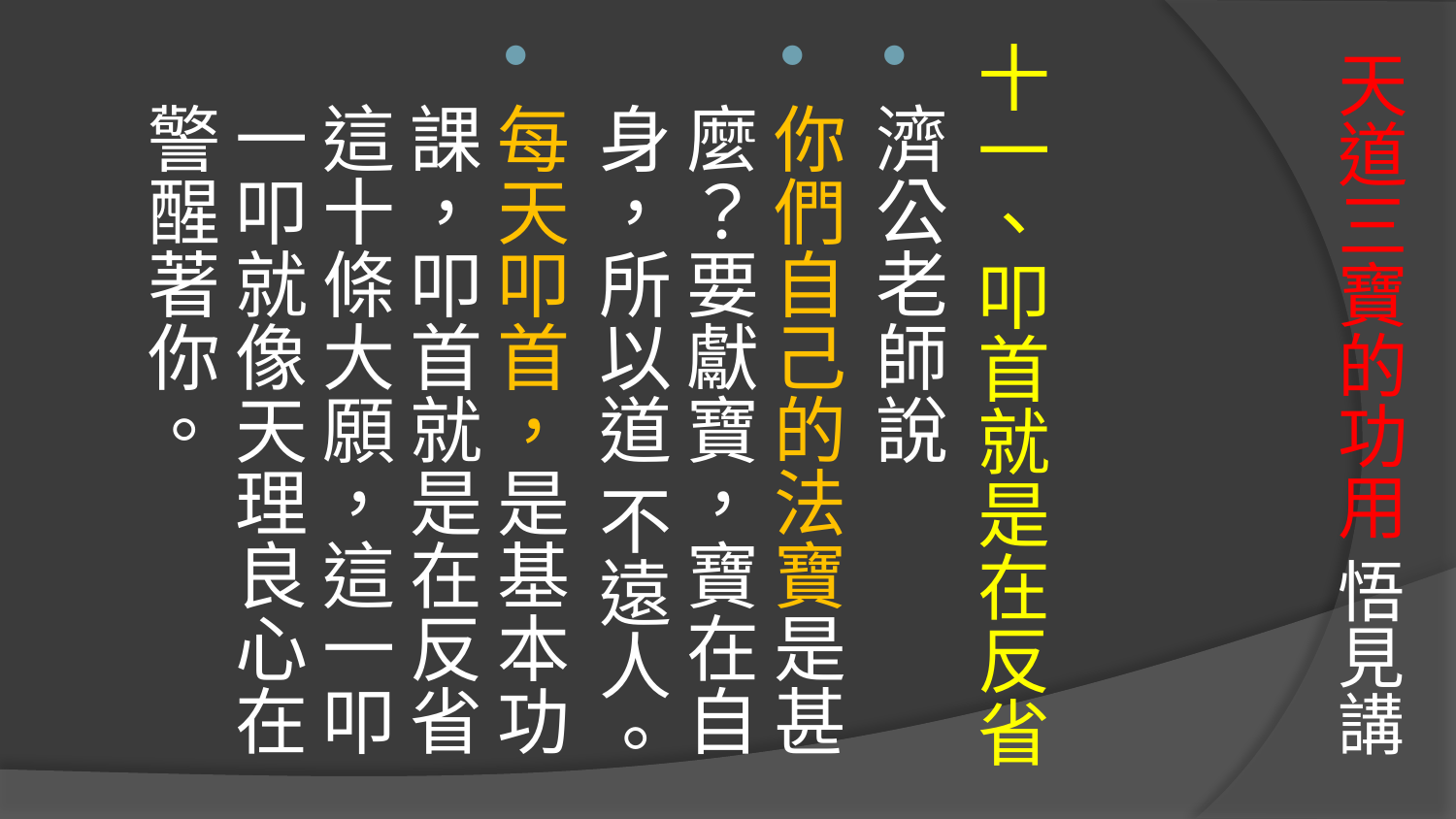

# 天道三寶的功用 悟見講
十一、叩首就是在反省
濟公老師說
你們自己的法寶是甚麼？要獻寶，寶在自身，所以道 不遠人。
每天叩首，是基本功課，叩首就是在反省這十條大願，這一叩一叩就像天理良心在警醒著你。